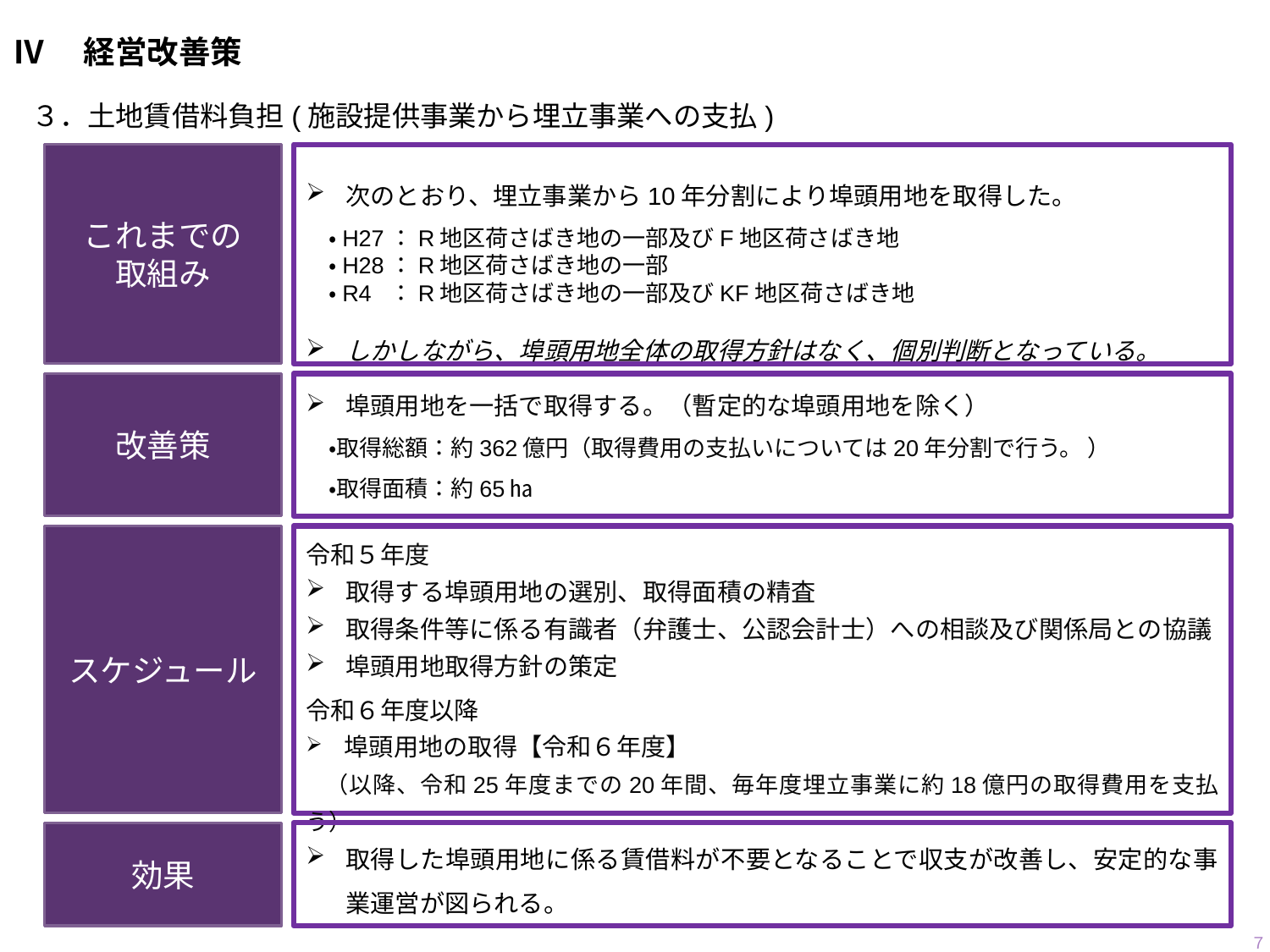

# Ⅳ　経営改善策
３．土地賃借料負担(施設提供事業から埋立事業への支払)
次のとおり、埋立事業から10年分割により埠頭用地を取得した。
　・H27：R地区荷さばき地の一部及びF地区荷さばき地
　・H28：R地区荷さばき地の一部
　・R4  ：R地区荷さばき地の一部及びKF地区荷さばき地
しかしながら、埠頭用地全体の取得方針はなく、個別判断となっている。

これまでの
取組み
改善策
埠頭用地を一括で取得する。（暫定的な埠頭用地を除く）
　・取得総額：約362億円（取得費用の支払いについては20年分割で行う。 ）
　・取得面積：約65㏊
スケジュール
令和５年度
取得する埠頭用地の選別、取得面積の精査
取得条件等に係る有識者（弁護士、公認会計士）への相談及び関係局との協議
埠頭用地取得方針の策定
令和６年度以降
  埠頭用地の取得【令和６年度】
  （以降、令和25年度までの20年間、毎年度埋立事業に約18億円の取得費用を支払う）

効果
取得した埠頭用地に係る賃借料が不要となることで収支が改善し、安定的な事業運営が図られる。

７